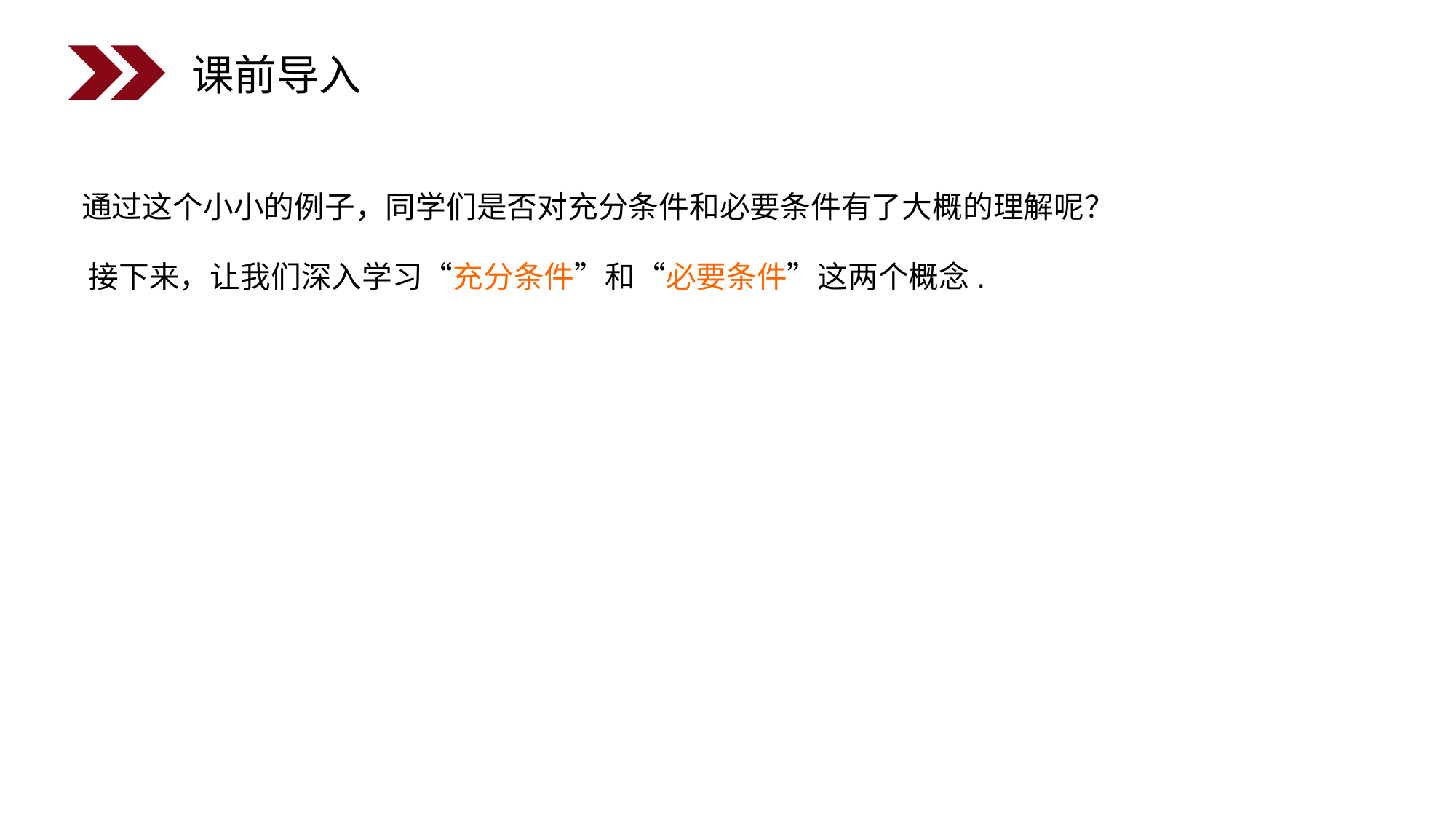

课前导入
        通过这个小小的例子，同学们是否对充分条件和必要条件有了大概的理解呢？
         接下来，让我们深入学习“充分条件”和“必要条件”这两个概念.